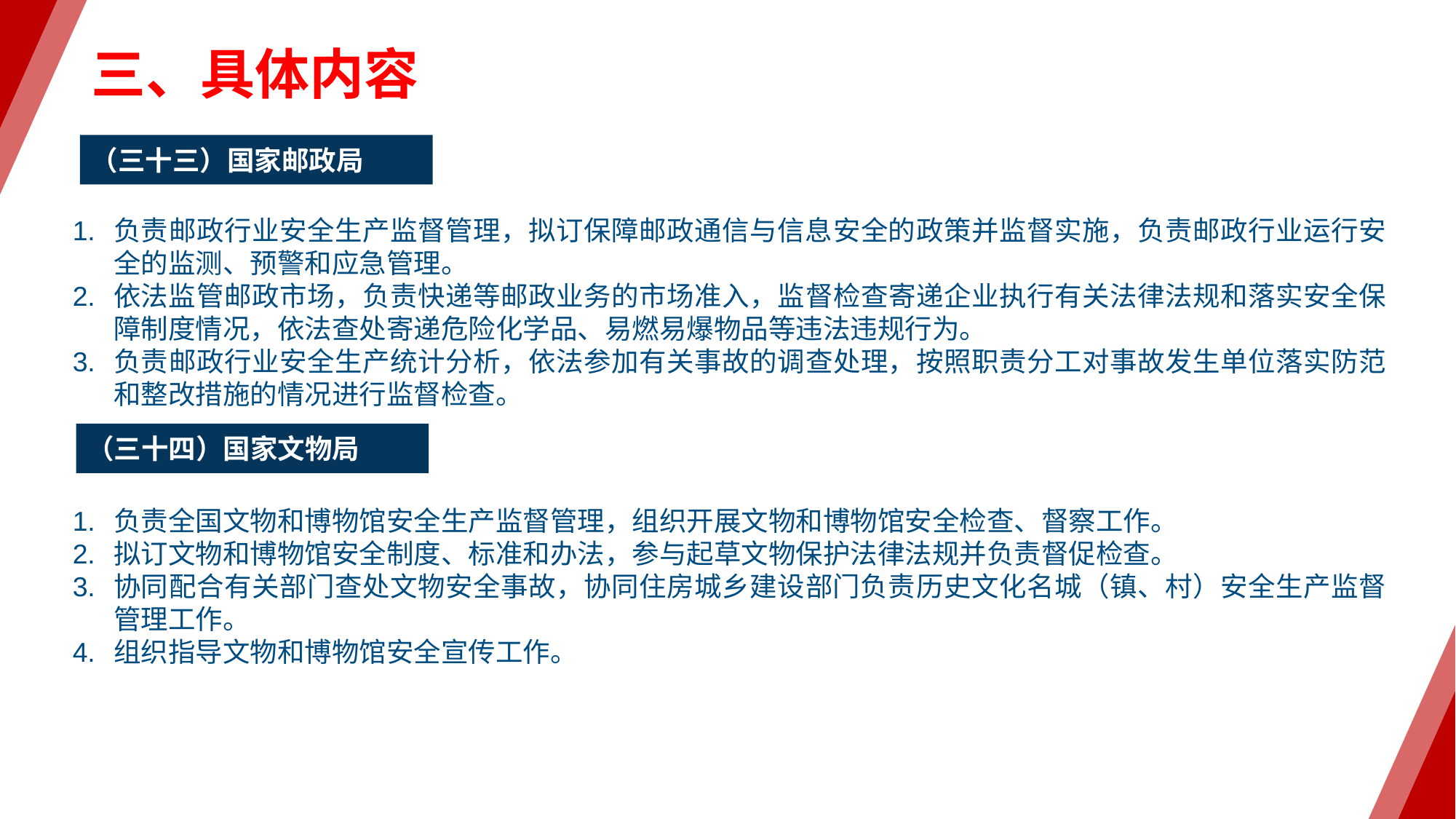

三、具体内容
（三十三）国家邮政局
负责邮政行业安全生产监督管理，拟订保障邮政通信与信息安全的政策并监督实施，负责邮政行业运行安全的监测、预警和应急管理。
依法监管邮政市场，负责快递等邮政业务的市场准入，监督检查寄递企业执行有关法律法规和落实安全保障制度情况，依法查处寄递危险化学品、易燃易爆物品等违法违规行为。
负责邮政行业安全生产统计分析，依法参加有关事故的调查处理，按照职责分工对事故发生单位落实防范和整改措施的情况进行监督检查。
（三十四）国家文物局
负责全国文物和博物馆安全生产监督管理，组织开展文物和博物馆安全检查、督察工作。
拟订文物和博物馆安全制度、标准和办法，参与起草文物保护法律法规并负责督促检查。
协同配合有关部门查处文物安全事故，协同住房城乡建设部门负责历史文化名城（镇、村）安全生产监督管理工作。
组织指导文物和博物馆安全宣传工作。